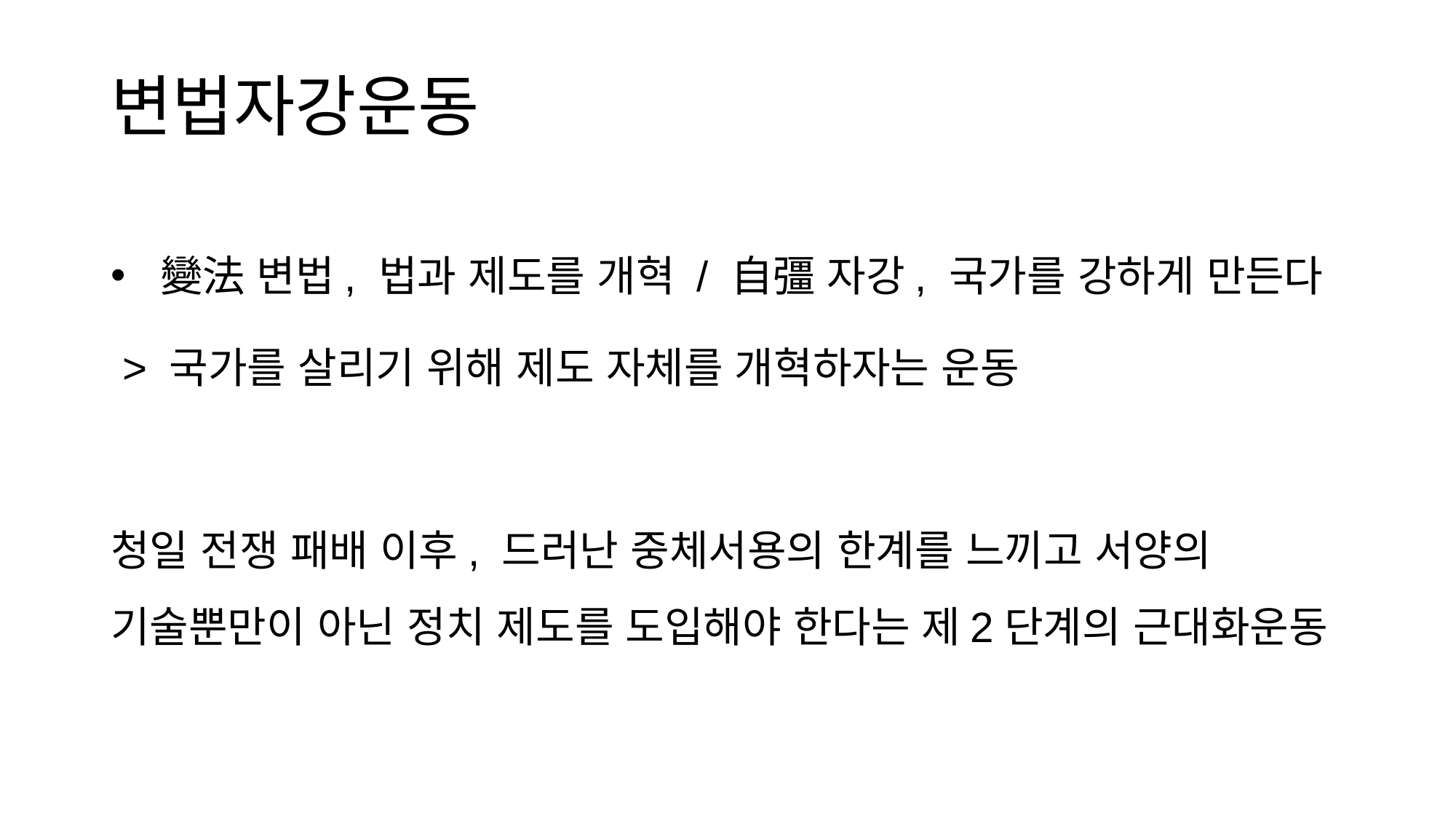

# 변법자강운동
 變法 변법, 법과 제도를 개혁 / 自彊 자강, 국가를 강하게 만든다
 > 국가를 살리기 위해 제도 자체를 개혁하자는 운동

청일 전쟁 패배 이후, 드러난 중체서용의 한계를 느끼고 서양의 기술뿐만이 아닌 정치 제도를 도입해야 한다는 제2단계의 근대화운동